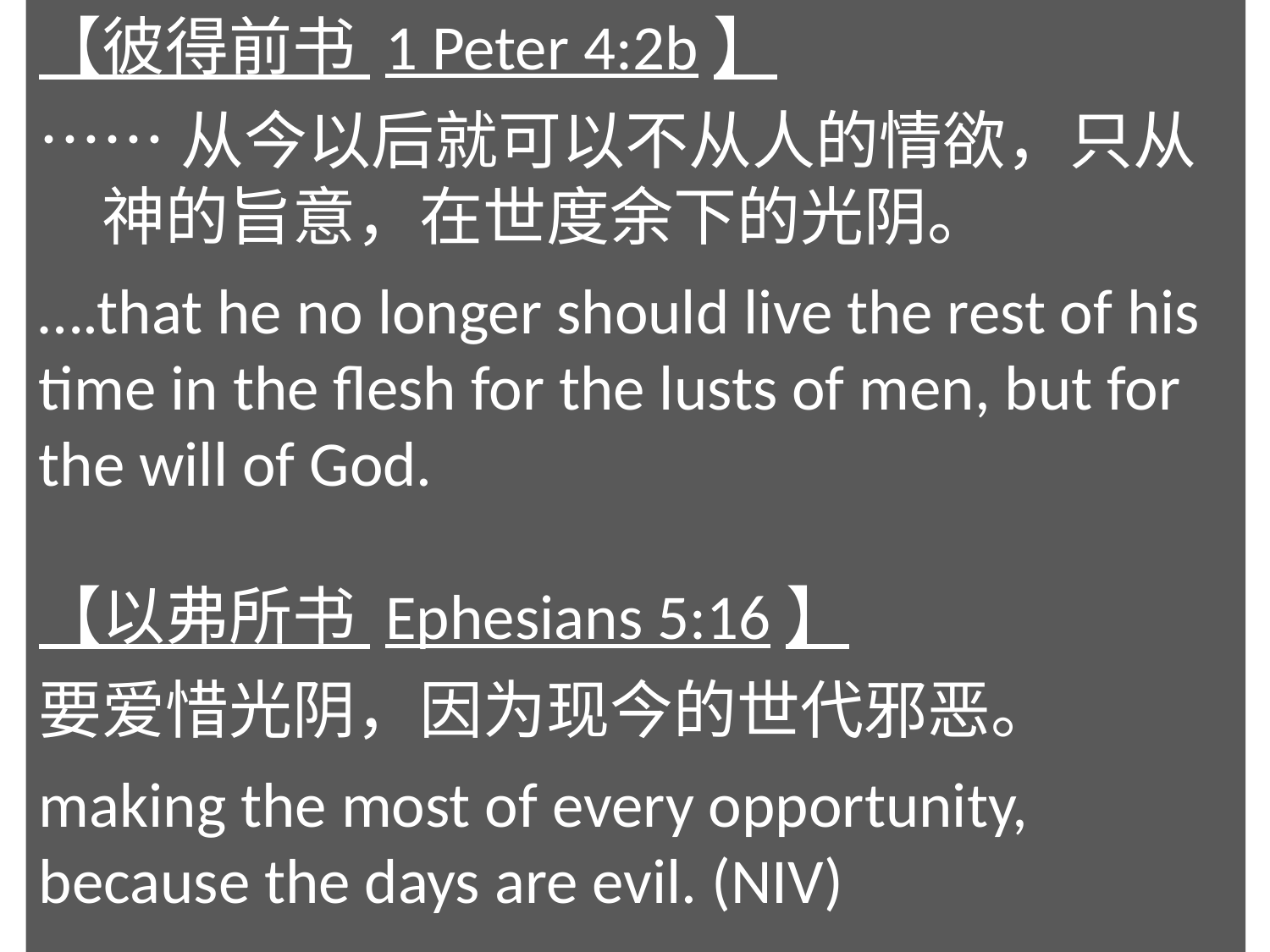

【彼得前书 1 Peter 4:2b】
……从今以后就可以不从人的情欲，只从　神的旨意，在世度余下的光阴。
….that he no longer should live the rest of his time in the flesh for the lusts of men, but for the will of God.

【以弗所书 Ephesians 5:16】
要爱惜光阴，因为现今的世代邪恶。
making the most of every opportunity, because the days are evil. (NIV)